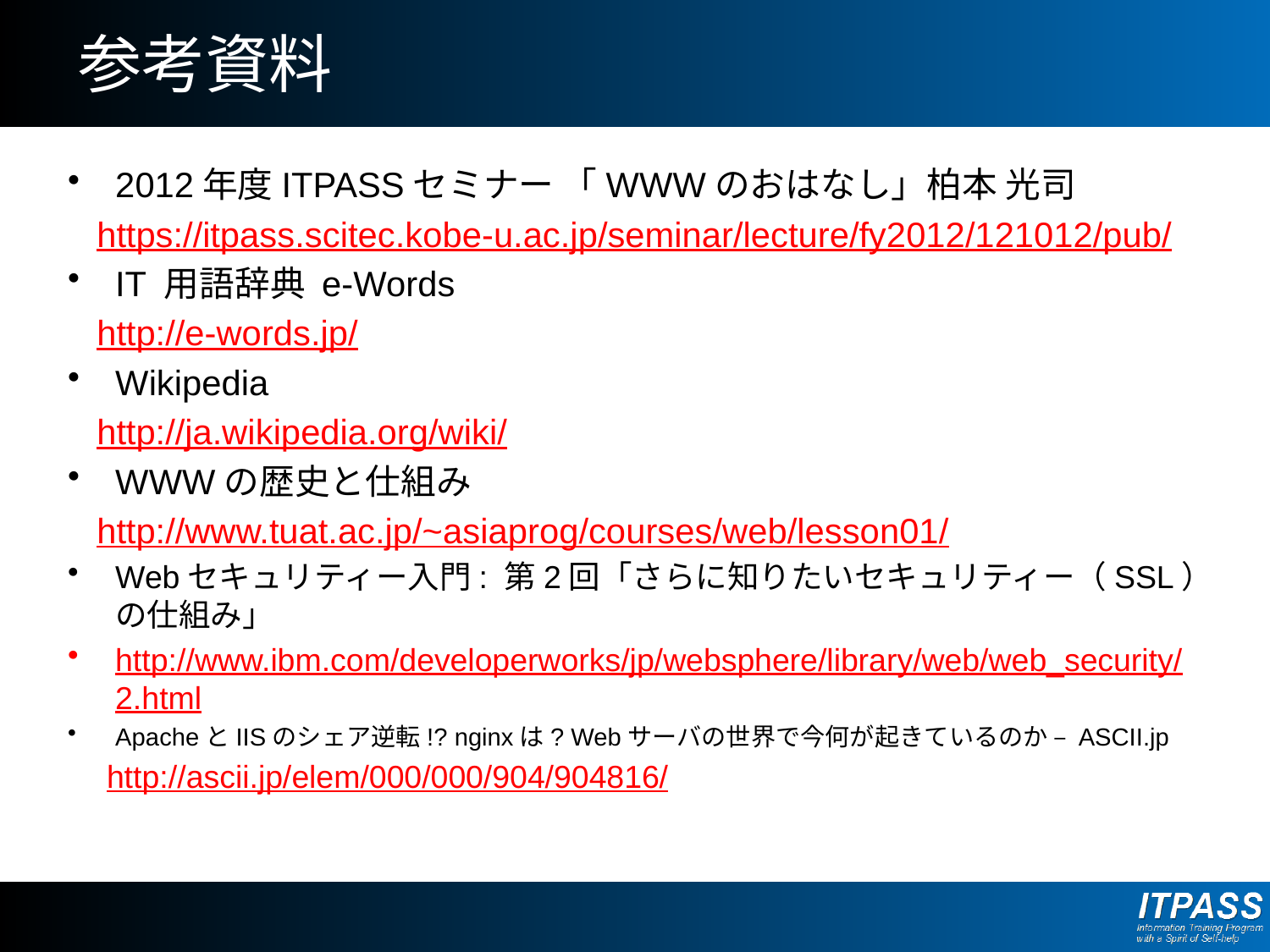

# 参考資料
2012年度ITPASSセミナー 「WWWのおはなし」柏本 光司
   https://itpass.scitec.kobe-u.ac.jp/seminar/lecture/fy2012/121012/pub/
IT 用語辞典 e-Words
   http://e-words.jp/
Wikipedia
   http://ja.wikipedia.org/wiki/
WWWの歴史と仕組み
   http://www.tuat.ac.jp/~asiaprog/courses/web/lesson01/
Webセキュリティー入門: 第2回「さらに知りたいセキュリティー（SSL）の仕組み」
http://www.ibm.com/developerworks/jp/websphere/library/web/web_security/2.html
ApacheとIISのシェア逆転!? nginxは? Webサーバの世界で今何が起きているのか – ASCII.jp
     http://ascii.jp/elem/000/000/904/904816/